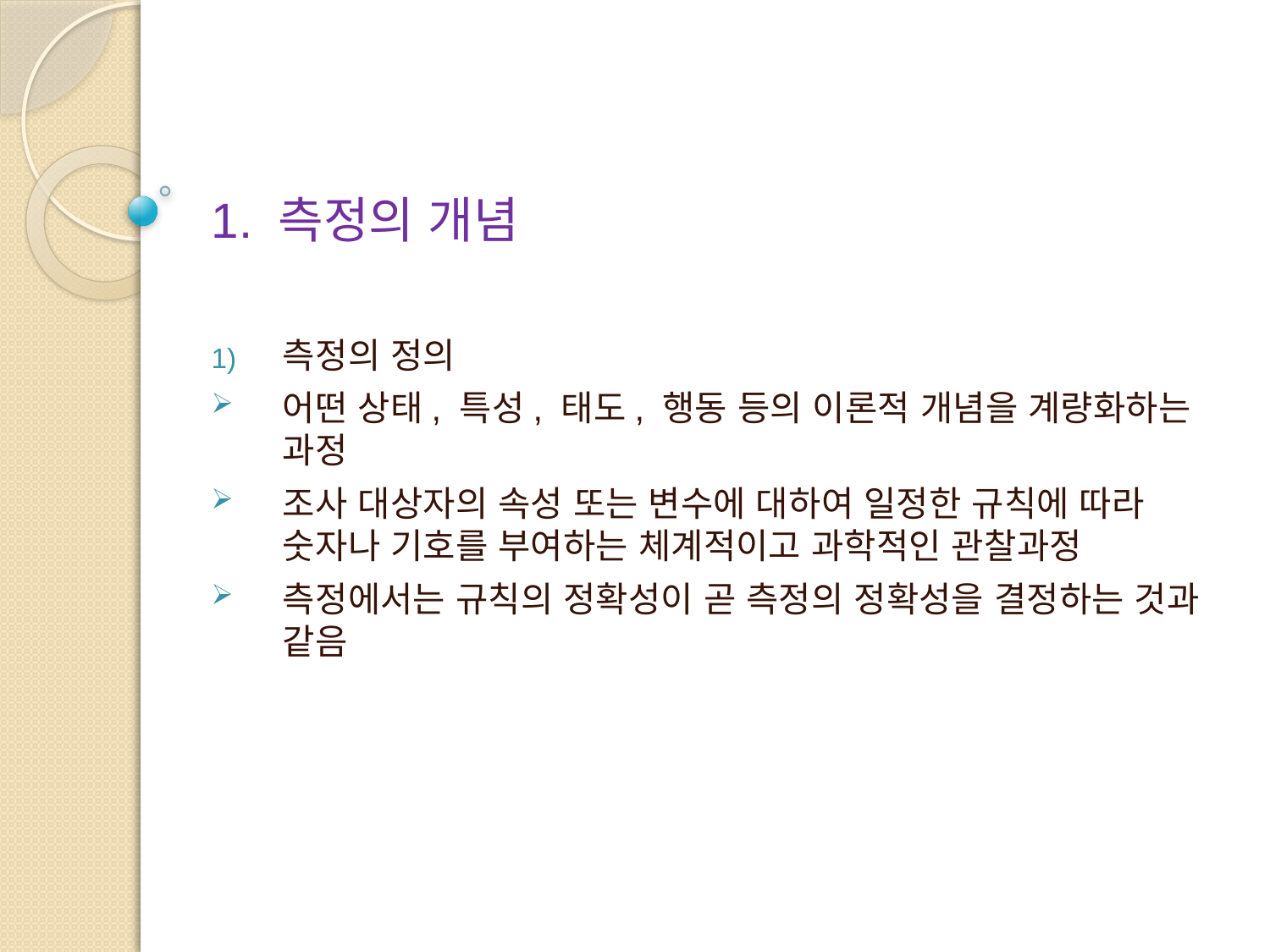

# 1. 측정의 개념
측정의 정의
어떤 상태, 특성, 태도, 행동 등의 이론적 개념을 계량화하는 과정
조사 대상자의 속성 또는 변수에 대하여 일정한 규칙에 따라 숫자나 기호를 부여하는 체계적이고 과학적인 관찰과정
측정에서는 규칙의 정확성이 곧 측정의 정확성을 결정하는 것과 같음